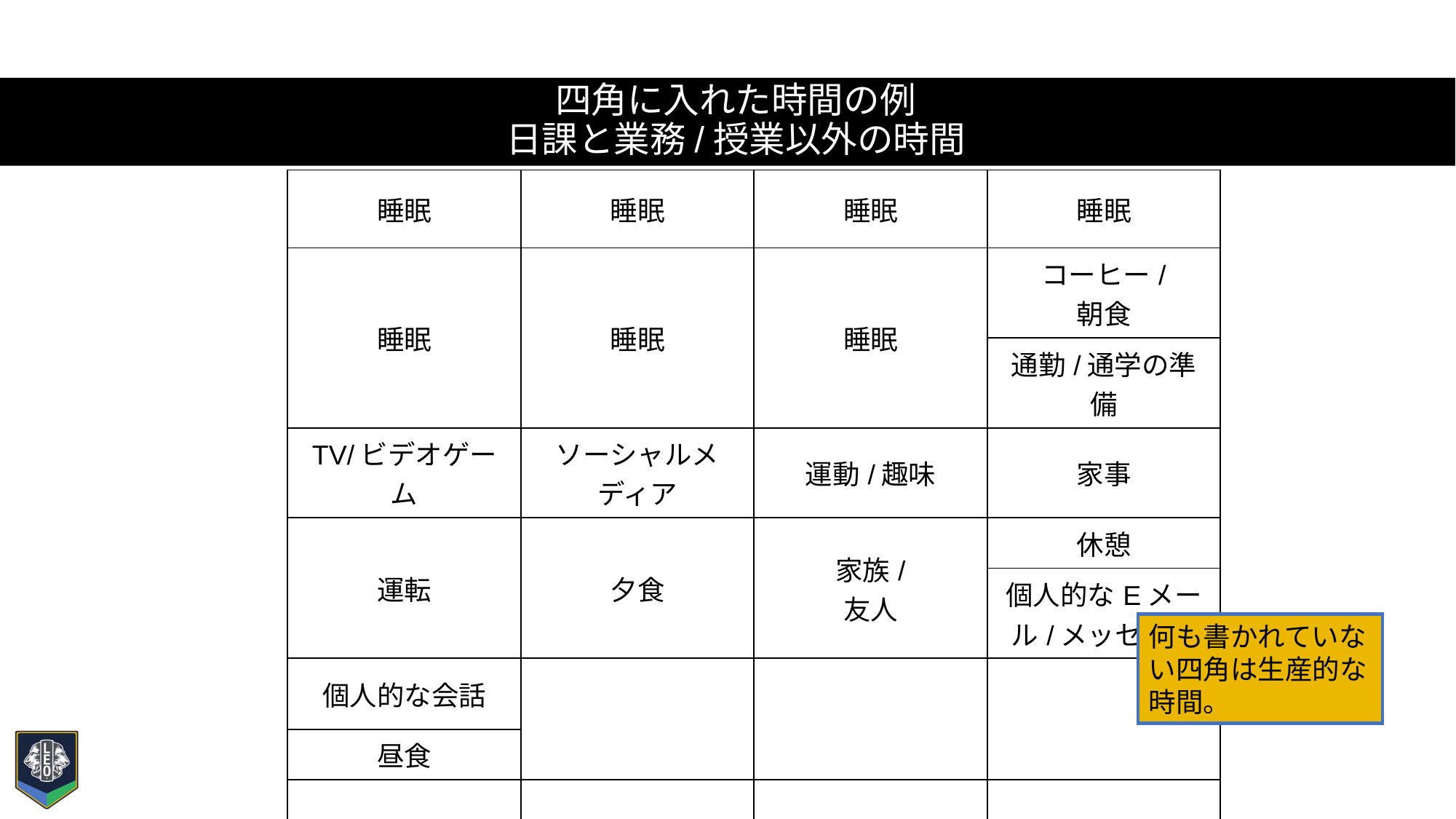

# 四角に入れた時間の例 日課と業務/授業以外の時間

| 睡眠 | 睡眠 | 睡眠 | 睡眠 |
| --- | --- | --- | --- |
| 睡眠 | 睡眠 | 睡眠 | コーヒー/ 朝食 |
|  |  |  | 通勤/通学の準備 |
| TV/ビデオゲーム | ソーシャルメディア | 運動/趣味 | 家事 |
| 運転 | 夕食 | 家族/ 友人 | 休憩 |
|  |  |  | 個人的なEメール/メッセージ |
| 個人的な会話 |  |  |  |
| 昼食 |  |  |  |
|  |  |  |  |
何も書かれていない四角は生産的な時間。